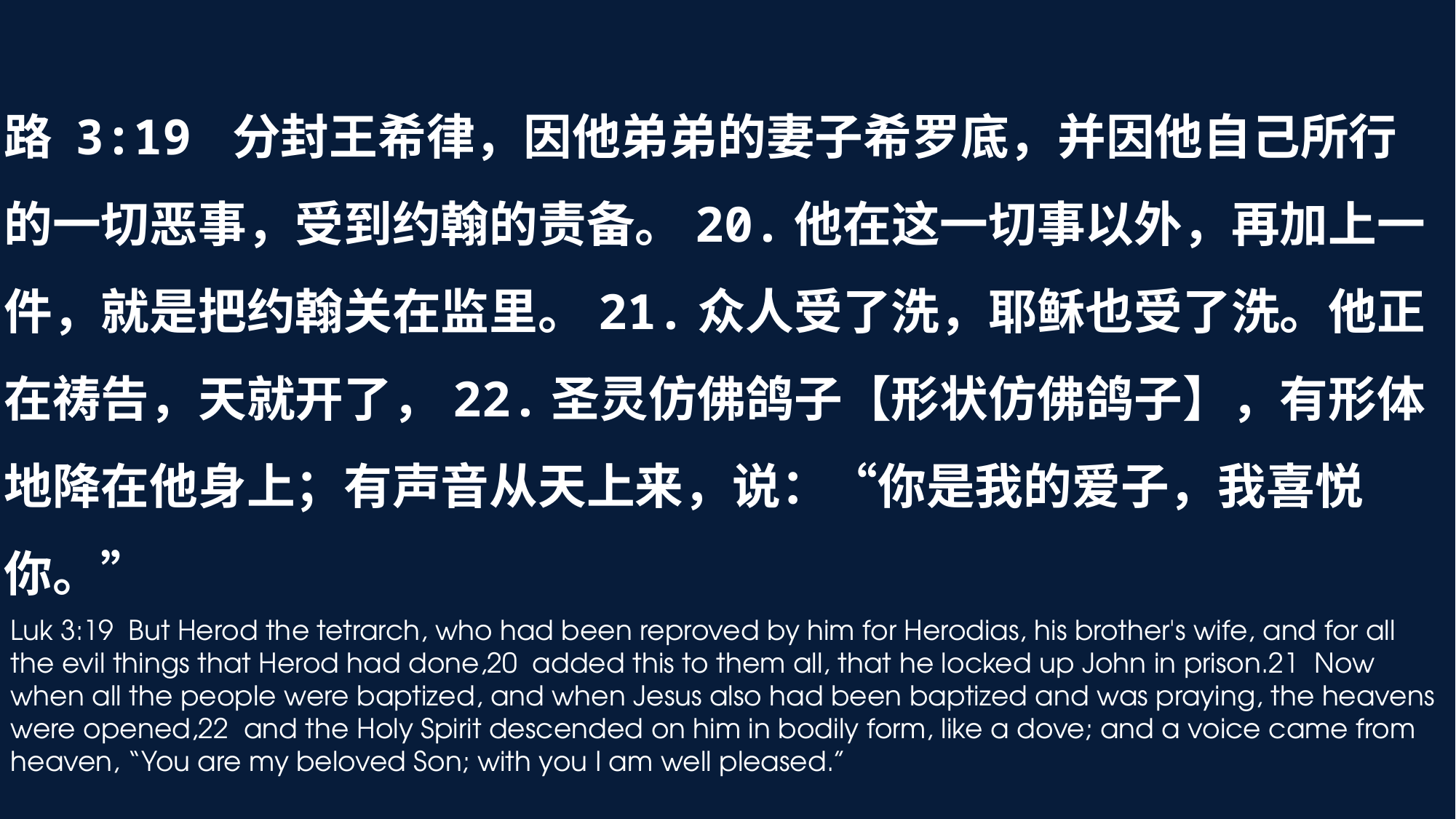

路 3:19 分封王希律，因他弟弟的妻子希罗底，并因他自己所行的一切恶事，受到约翰的责备。20.他在这一切事以外，再加上一件，就是把约翰关在监里。21.众人受了洗，耶稣也受了洗。他正在祷告，天就开了，22.圣灵仿佛鸽子【形状仿佛鸽子】，有形体地降在他身上；有声音从天上来，说：“你是我的爱子，我喜悦你。”
Luk 3:19  But Herod the tetrarch, who had been reproved by him for Herodias, his brother's wife, and for all the evil things that Herod had done,20  added this to them all, that he locked up John in prison.21  Now when all the people were baptized, and when Jesus also had been baptized and was praying, the heavens were opened,22  and the Holy Spirit descended on him in bodily form, like a dove; and a voice came from heaven, “You are my beloved Son; with you I am well pleased.”